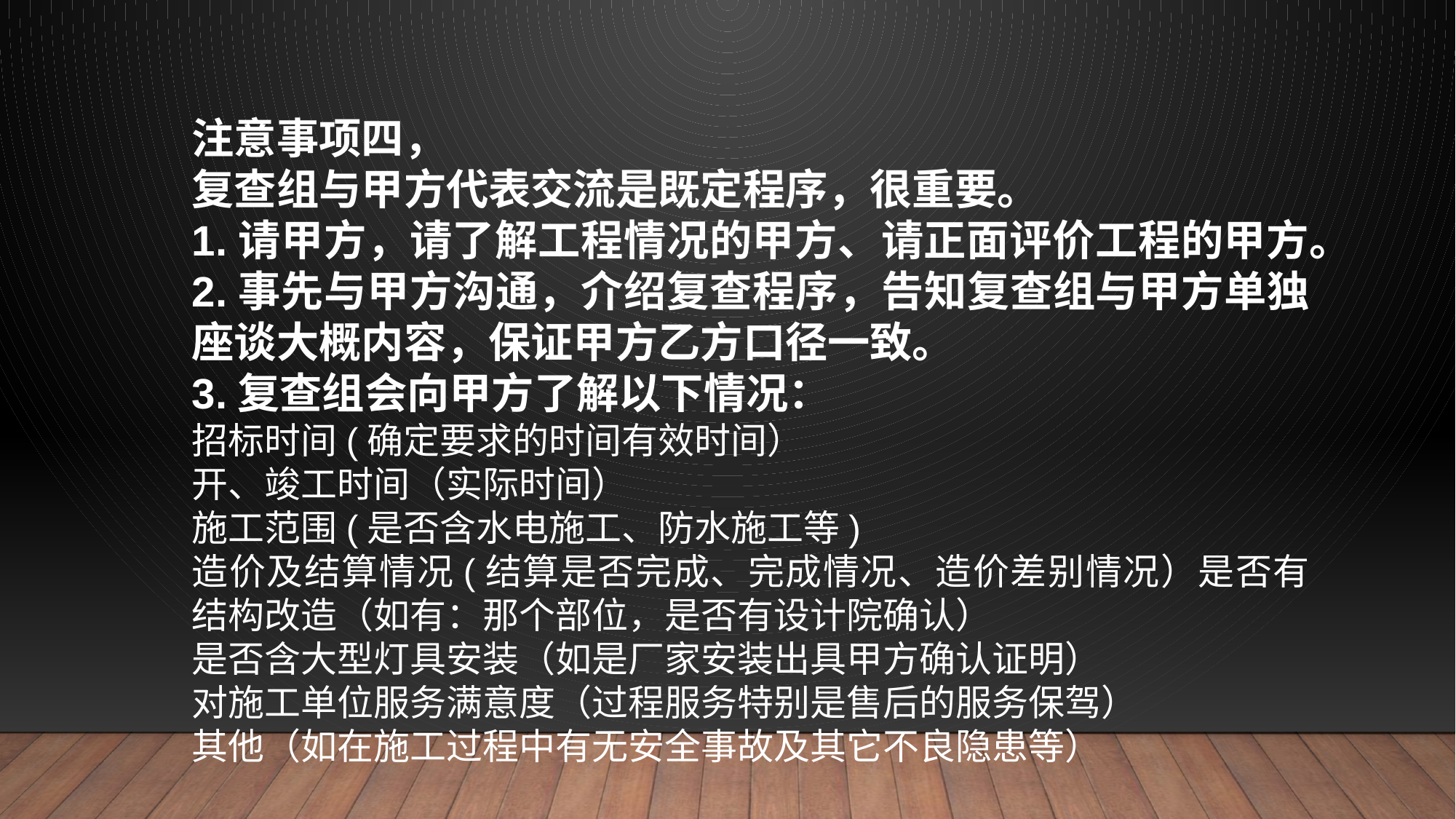

注意事项四，
复查组与甲方代表交流是既定程序，很重要。
1.请甲方，请了解工程情况的甲方、请正面评价工程的甲方。
2.事先与甲方沟通，介绍复查程序，告知复查组与甲方单独座谈大概内容，保证甲方乙方口径一致。
3.复查组会向甲方了解以下情况：
招标时间(确定要求的时间有效时间）
开、竣工时间（实际时间）
施工范围(是否含水电施工、防水施工等)
造价及结算情况(结算是否完成、完成情况、造价差别情况）是否有结构改造（如有：那个部位，是否有设计院确认）
是否含大型灯具安装（如是厂家安装出具甲方确认证明）
对施工单位服务满意度（过程服务特别是售后的服务保驾）
其他（如在施工过程中有无安全事故及其它不良隐患等）